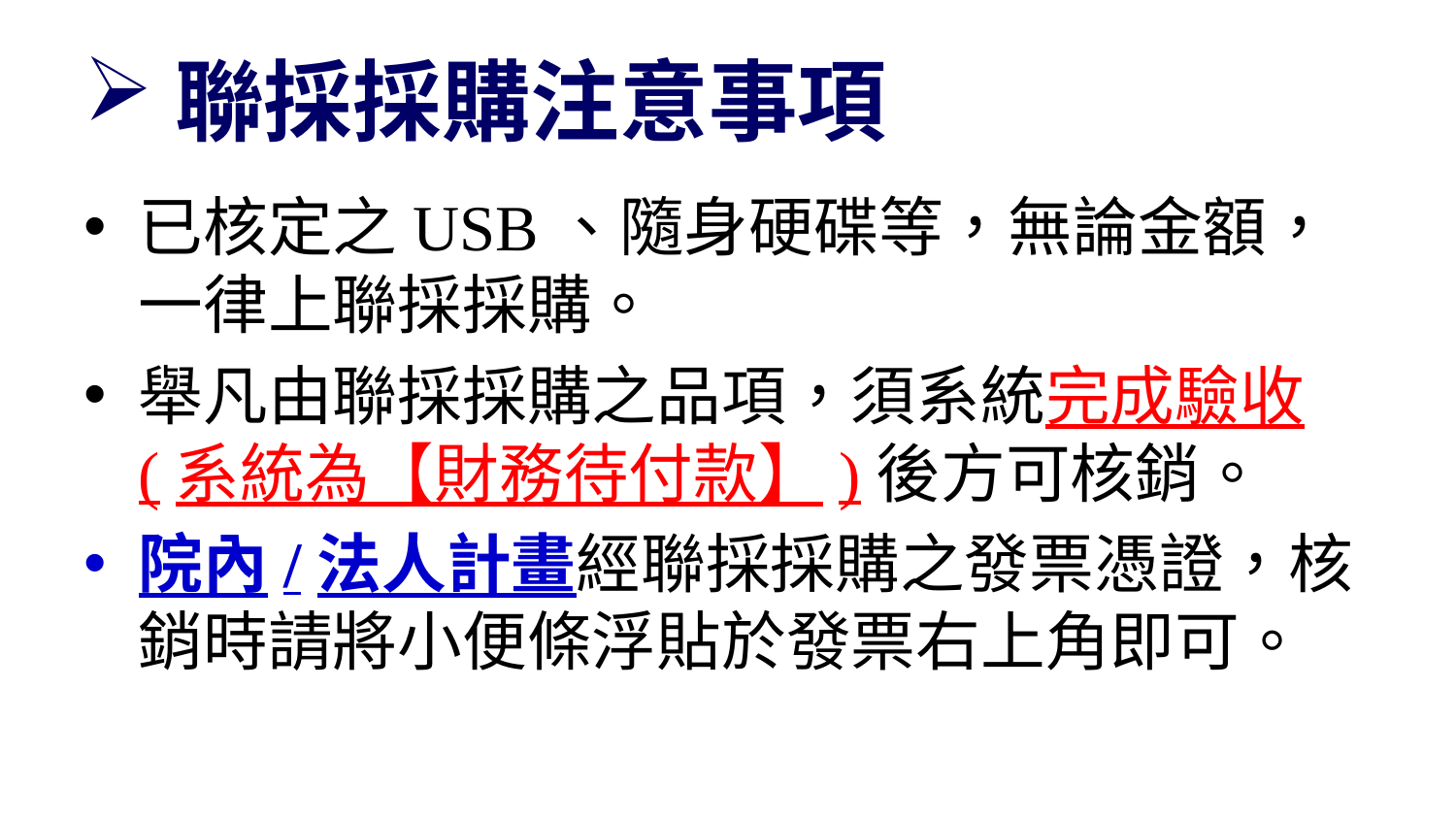

聯採採購注意事項
已核定之USB、隨身硬碟等，無論金額，一律上聯採採購。
舉凡由聯採採購之品項，須系統完成驗收(系統為【財務待付款】)後方可核銷。
院內/法人計畫經聯採採購之發票憑證，核銷時請將小便條浮貼於發票右上角即可。